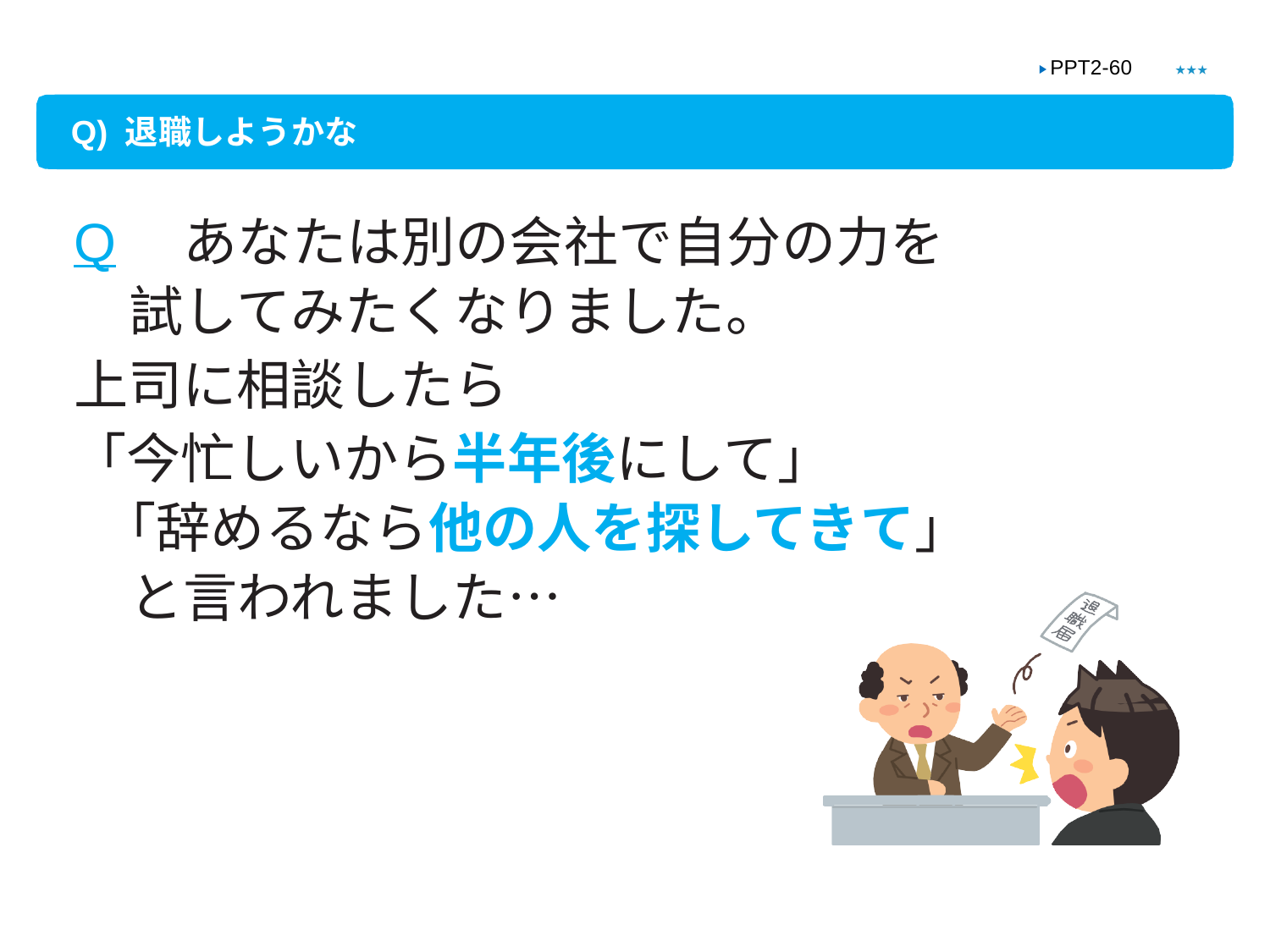

★★★
▶ PPT2-60

Q) 退職しようかな
Q　あなたは別の会社で自分の力を試してみたくなりました。
上司に相談したら
「今忙しいから半年後にして」
「辞めるなら他の人を探してきて」と言われました…